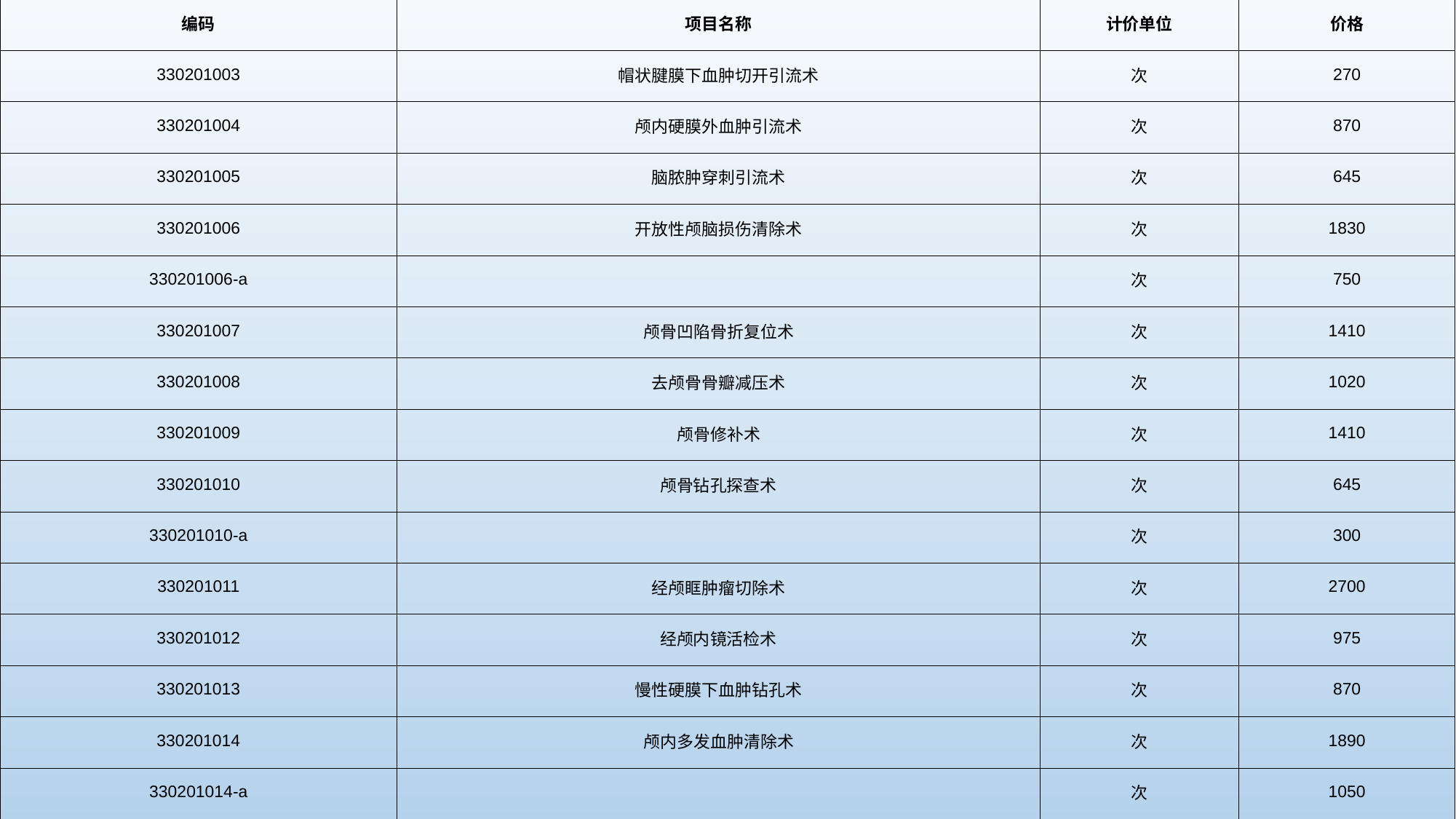

| 编码 | 项目名称 | 计价单位 | 价格 |
| --- | --- | --- | --- |
| 330201003 | 帽状腱膜下血肿切开引流术 | 次 | 270 |
| 330201004 | 颅内硬膜外血肿引流术 | 次 | 870 |
| 330201005 | 脑脓肿穿刺引流术 | 次 | 645 |
| 330201006 | 开放性颅脑损伤清除术 | 次 | 1830 |
| 330201006-a |  | 次 | 750 |
| 330201007 | 颅骨凹陷骨折复位术 | 次 | 1410 |
| 330201008 | 去颅骨骨瓣减压术 | 次 | 1020 |
| 330201009 | 颅骨修补术 | 次 | 1410 |
| 330201010 | 颅骨钻孔探查术 | 次 | 645 |
| 330201010-a |  | 次 | 300 |
| 330201011 | 经颅眶肿瘤切除术 | 次 | 2700 |
| 330201012 | 经颅内镜活检术 | 次 | 975 |
| 330201013 | 慢性硬膜下血肿钻孔术 | 次 | 870 |
| 330201014 | 颅内多发血肿清除术 | 次 | 1890 |
| 330201014-a |  | 次 | 1050 |